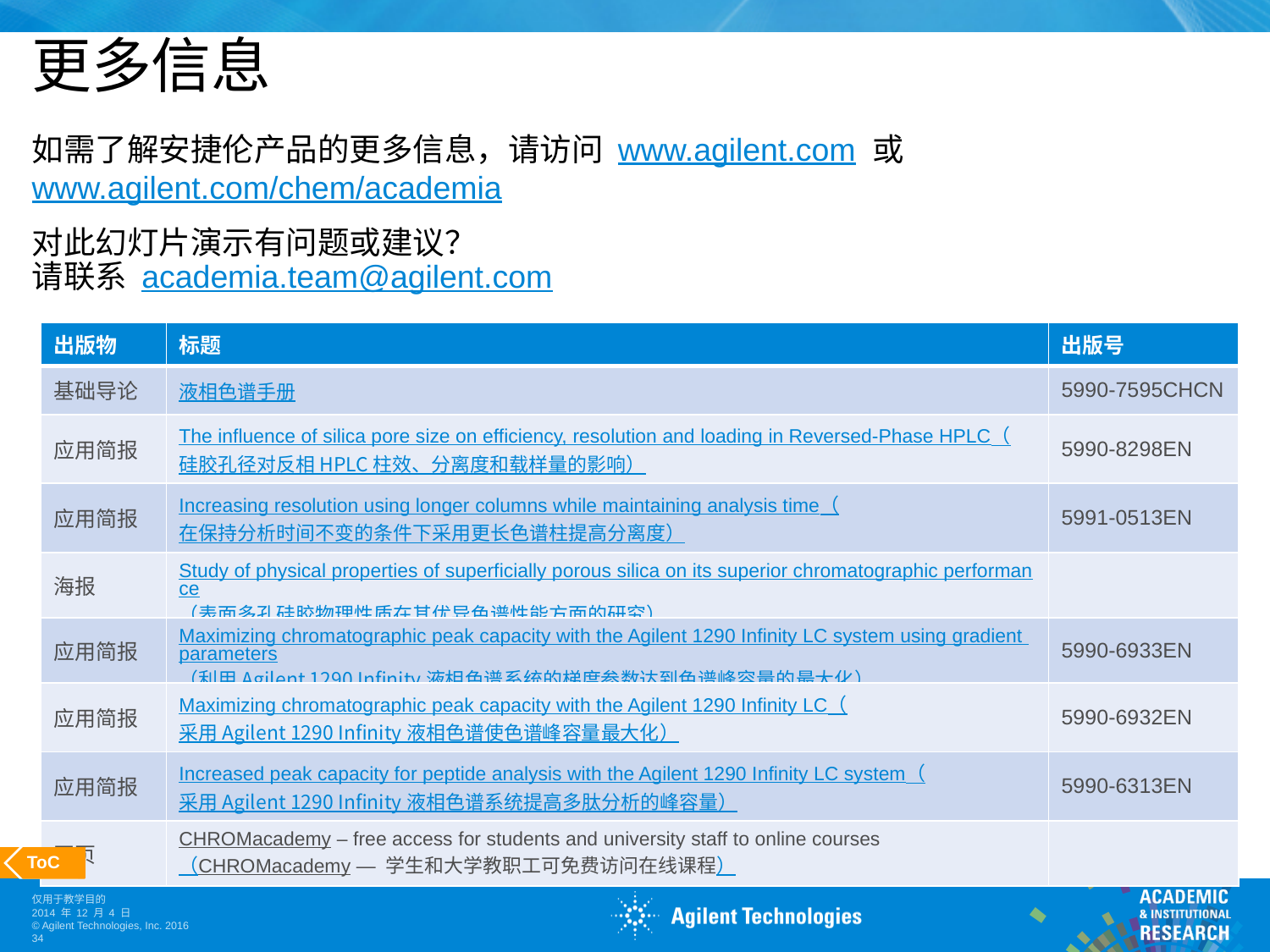

# 更多信息
如需了解安捷伦产品的更多信息，请访问 www.agilent.com 或 www.agilent.com/chem/academia
对此幻灯片演示有问题或建议？
请联系 academia.team@agilent.com

| 出版物 | 标题 | 出版号 |
| --- | --- | --- |
| 基础导论 | 液相色谱手册 | 5990-7595CHCN |
| 应用简报 | The influence of silica pore size on efficiency, resolution and loading in Reversed-Phase HPLC（硅胶孔径对反相 HPLC 柱效、分离度和载样量的影响） | 5990-8298EN |
| 应用简报 | Increasing resolution using longer columns while maintaining analysis time（在保持分析时间不变的条件下采用更长色谱柱提高分离度） | 5991-0513EN |
| 海报 | Study of physical properties of superficially porous silica on its superior chromatographic performance（表面多孔硅胶物理性质在其优异色谱性能方面的研究） |  |
| 应用简报 | Maximizing chromatographic peak capacity with the Agilent 1290 Infinity LC system using gradient parameters（利用 Agilent 1290 Infinity 液相色谱系统的梯度参数达到色谱峰容量的最大化） | 5990-6933EN |
| 应用简报 | Maximizing chromatographic peak capacity with the Agilent 1290 Infinity LC（采用 Agilent 1290 Infinity 液相色谱使色谱峰容量最大化） | 5990-6932EN |
| 应用简报 | Increased peak capacity for peptide analysis with the Agilent 1290 Infinity LC system（采用 Agilent 1290 Infinity 液相色谱系统提高多肽分析的峰容量） | 5990-6313EN |
| 网页 | CHROMacademy – free access for students and university staff to online courses （CHROMacademy — 学生和大学教职工可免费访问在线课程） |  |
 ToC